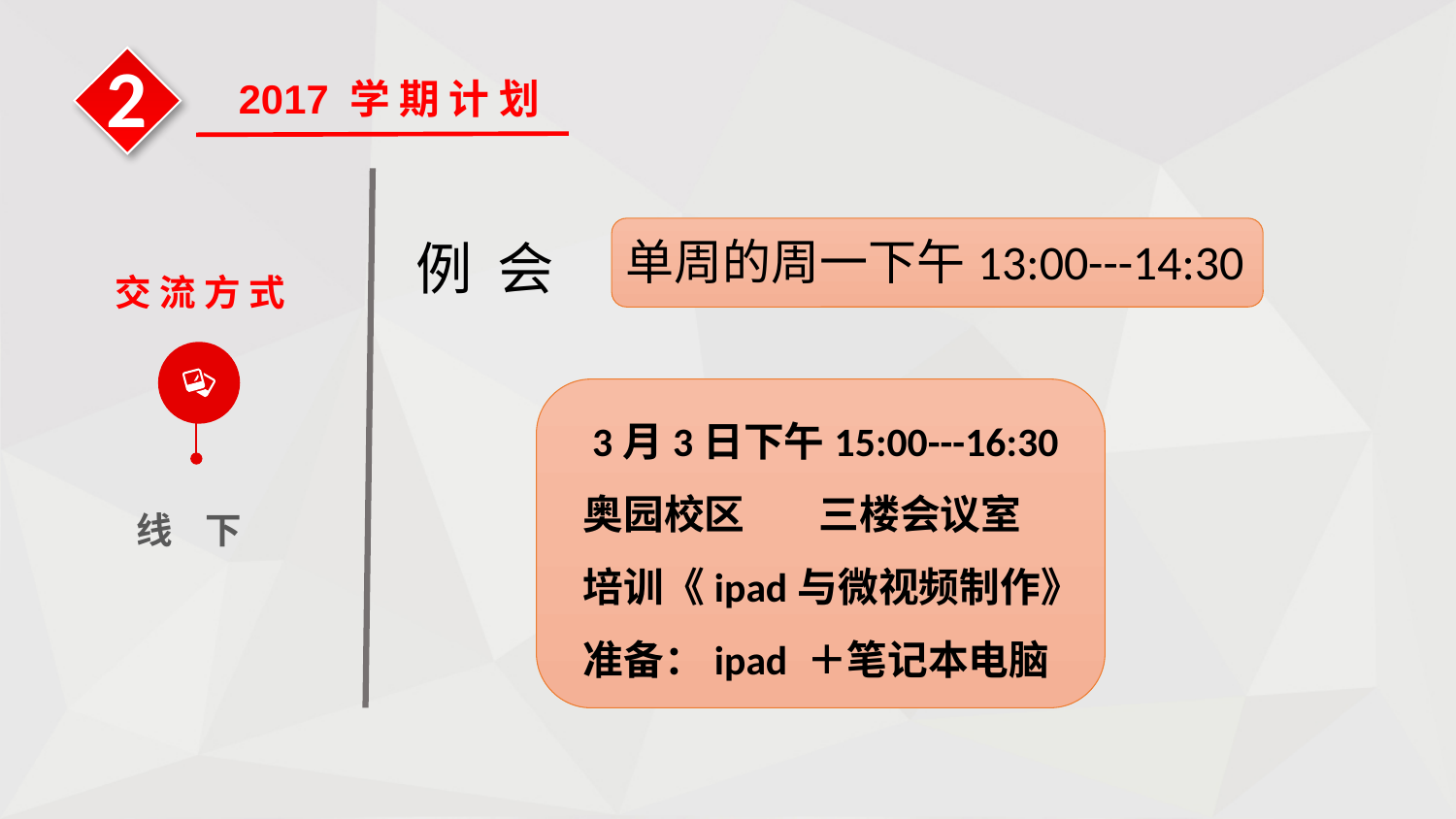

2

2017 学 期 计 划

单周的周一下午13:00---14:30
例  会
交 流 方 式

线    下

 3月3日下午15:00---16:30
奥园校区        三楼会议室
培训《ipad与微视频制作》
准备：ipad ＋笔记本电脑